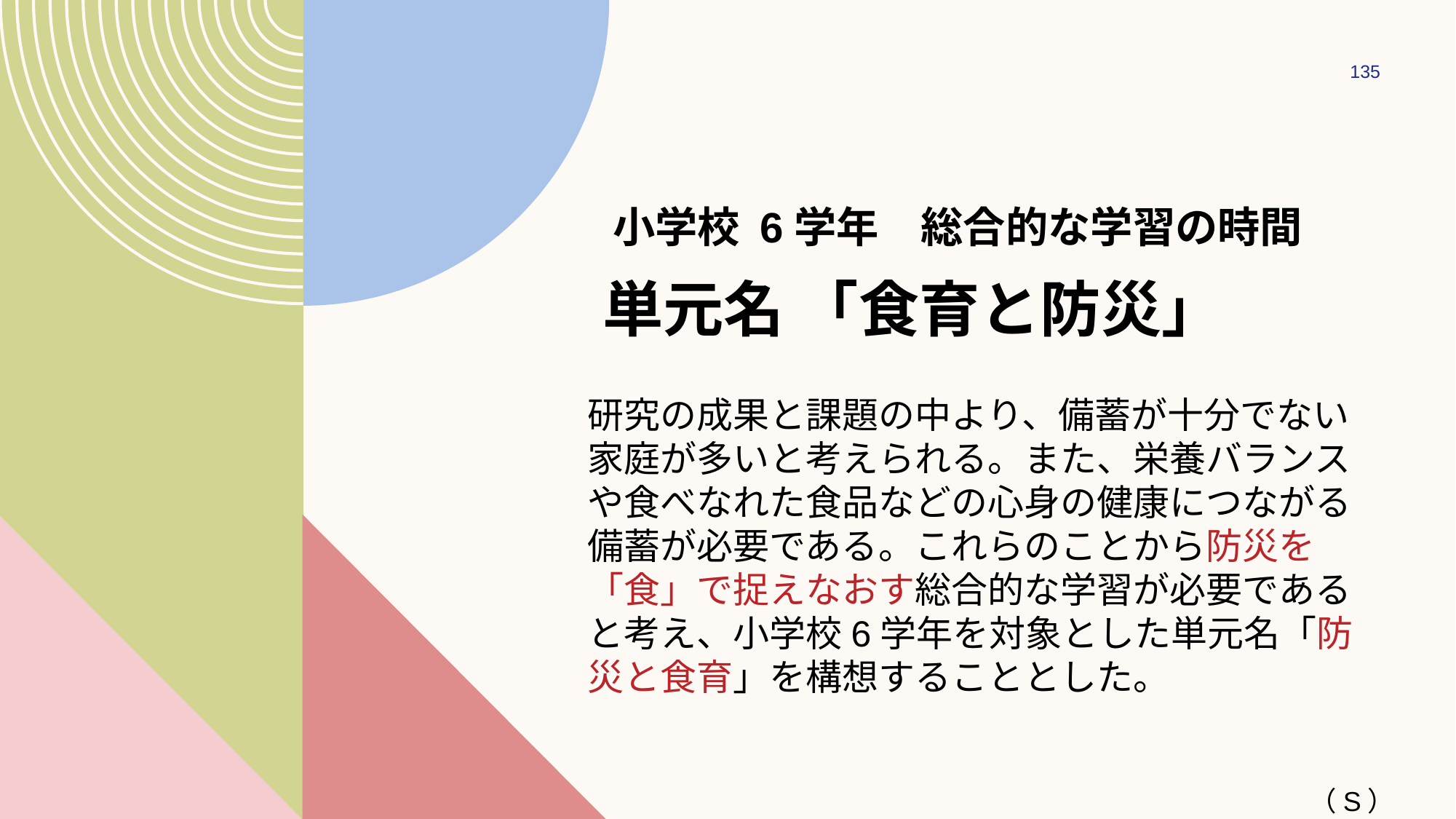

135
# 小学校 6学年　総合的な学習の時間 　 単元名 「食育と防災」
研究の成果と課題の中より、備蓄が十分でない家庭が多いと考えられる。また、栄養バランスや食べなれた食品などの心身の健康につながる備蓄が必要である。これらのことから防災を「食」で捉えなおす総合的な学習が必要であると考え、小学校6学年を対象とした単元名「防災と食育」を構想することとした。
（S）